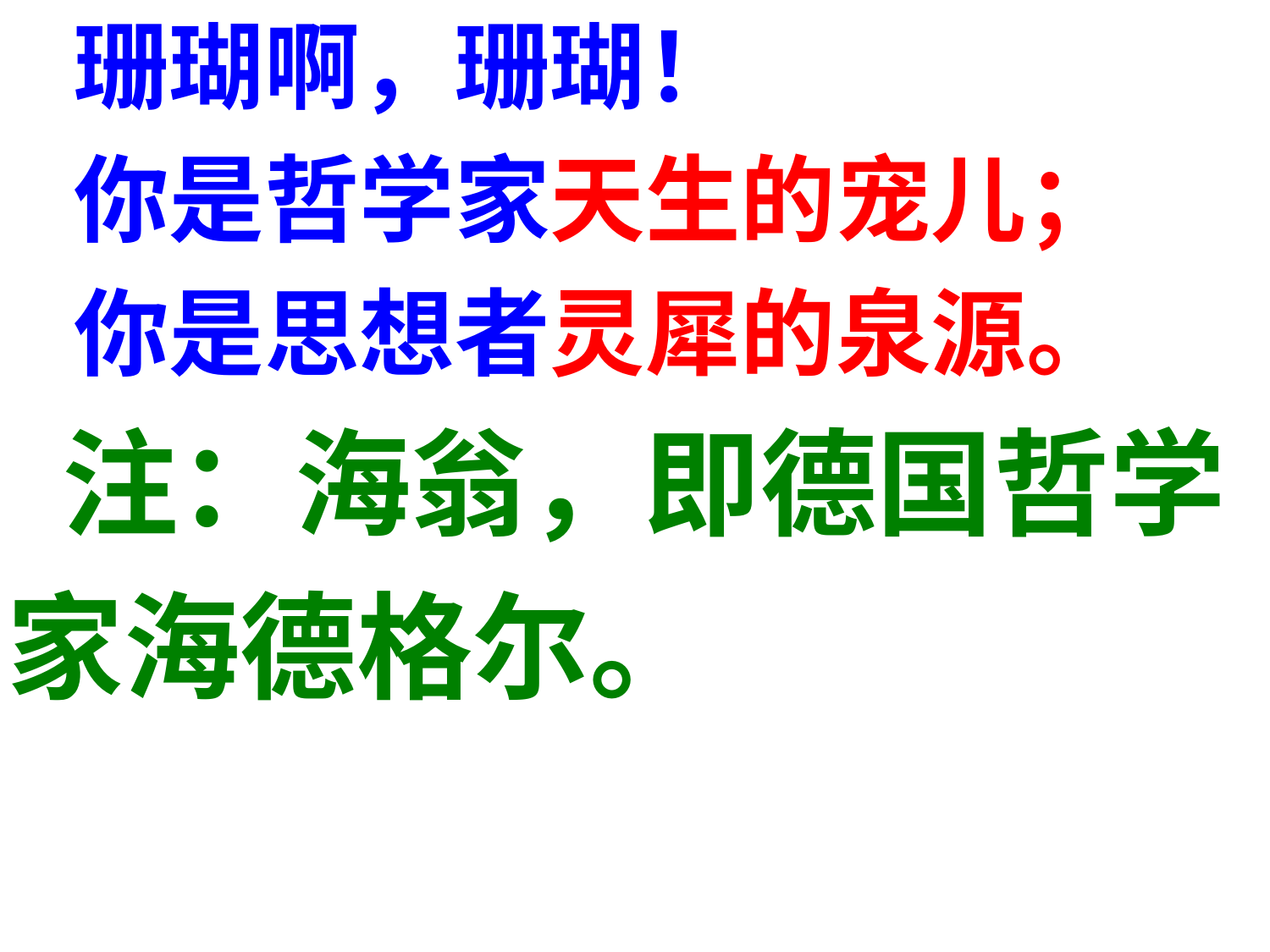

珊瑚啊，珊瑚！
  你是哲学家天生的宠儿；
  你是思想者灵犀的泉源。
 注：海翁，即德国哲学
家海德格尔。